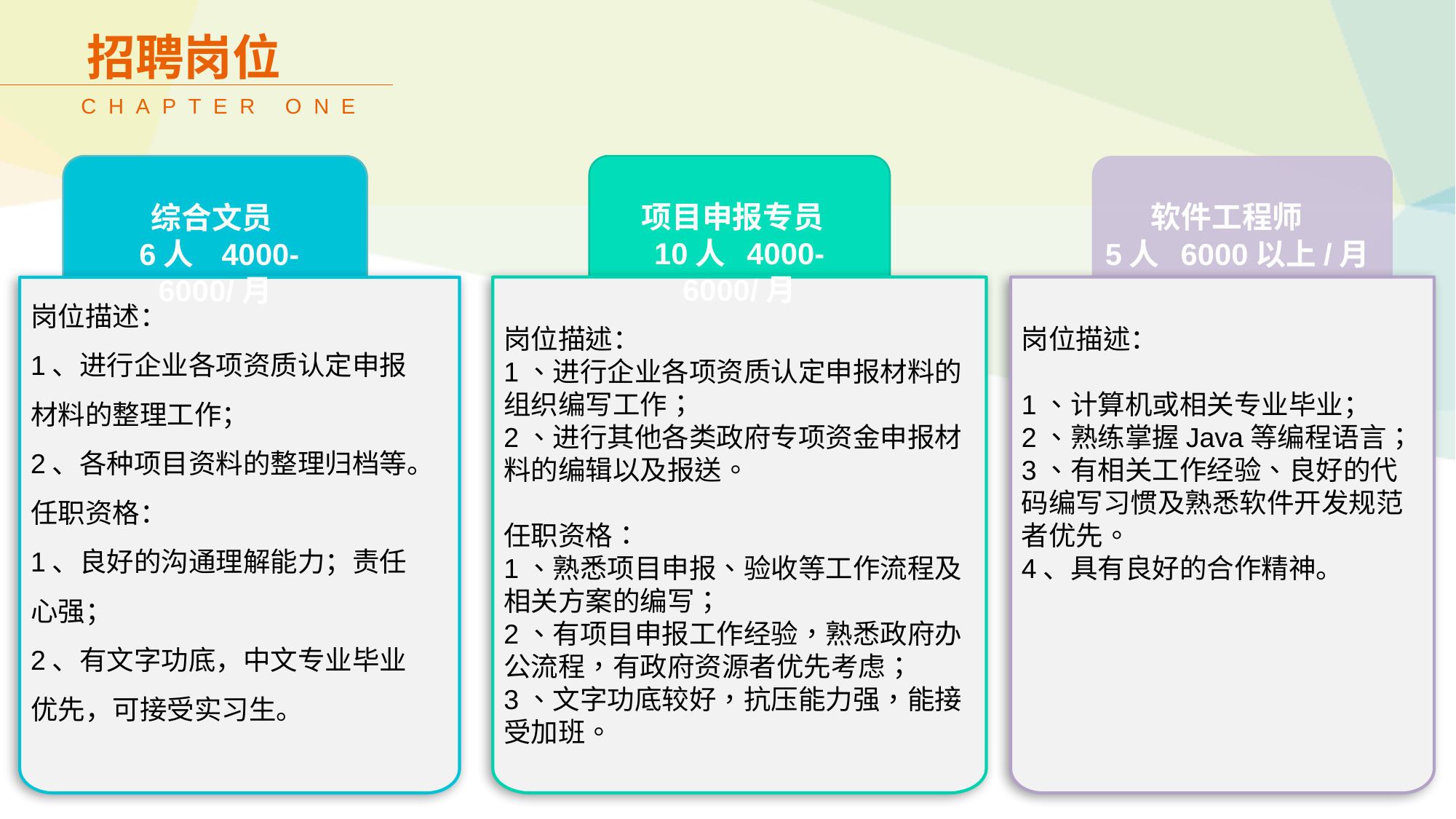

招聘岗位
CHAPTER ONE

项目申报专员
10人  4000-6000/月
综合文员
 6人   4000-6000/月
软件工程师
5人  6000以上/月
岗位描述：
1、进行企业各项资质认定申报材料的组织编写工作；
2、进行其他各类政府专项资金申报材料的编辑以及报送。

任职资格：
1、熟悉项目申报、验收等工作流程及相关方案的编写；
2、有项目申报工作经验，熟悉政府办公流程，有政府资源者优先考虑；
3、文字功底较好，抗压能力强，能接受加班。
岗位描述：

1、计算机或相关专业毕业；
2、熟练掌握Java等编程语言；
3、有相关工作经验、良好的代码编写习惯及熟悉软件开发规范者优先。
4、具有良好的合作精神。

岗位描述：
1、进行企业各项资质认定申报材料的整理工作；
2、各种项目资料的整理归档等。
任职资格：
1、良好的沟通理解能力；责任心强；
2、有文字功底，中文专业毕业优先，可接受实习生。